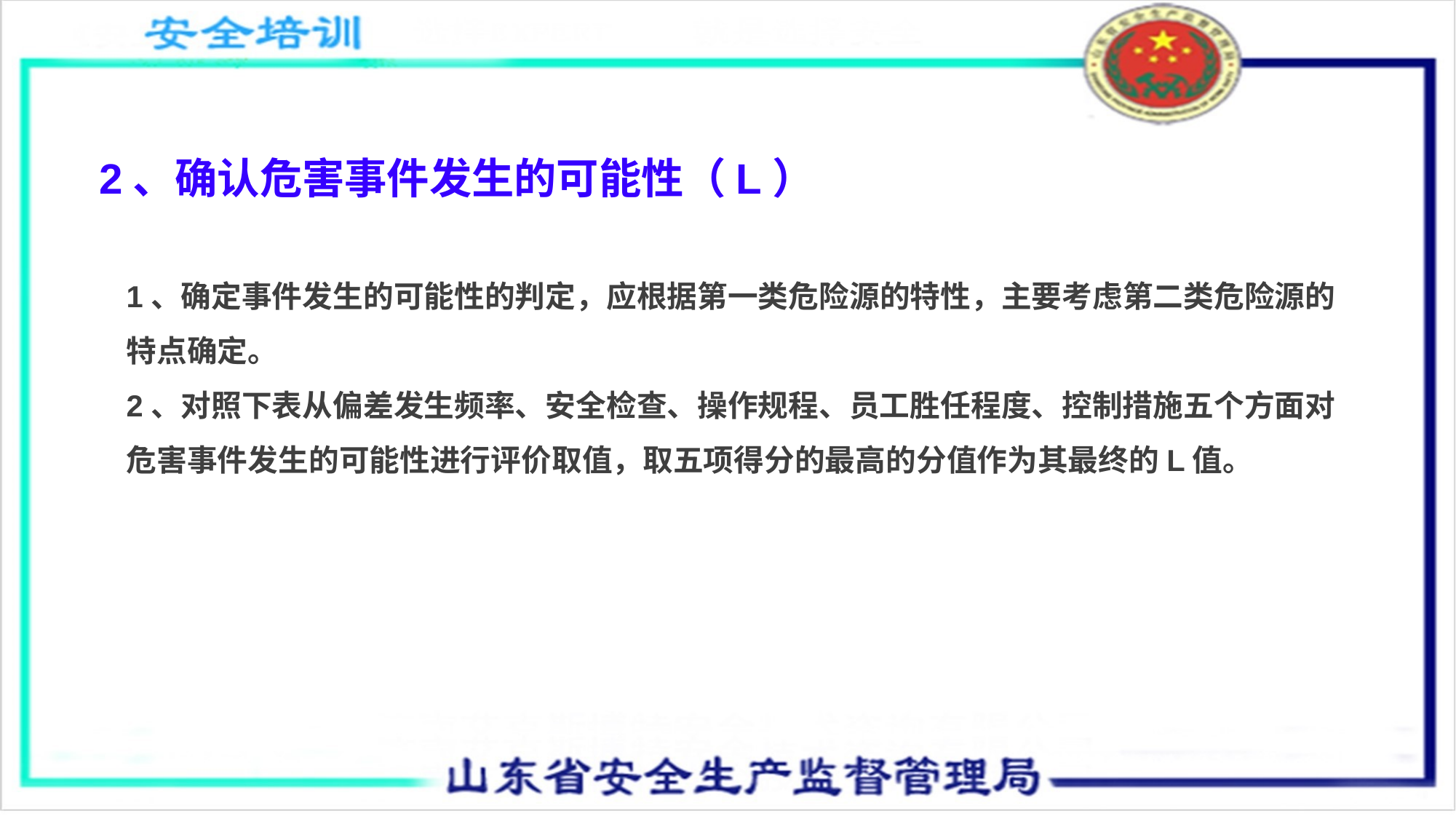

2、确认危害事件发生的可能性（L）
1、确定事件发生的可能性的判定，应根据第一类危险源的特性，主要考虑第二类危险源的特点确定。
2、对照下表从偏差发生频率、安全检查、操作规程、员工胜任程度、控制措施五个方面对危害事件发生的可能性进行评价取值，取五项得分的最高的分值作为其最终的L值。